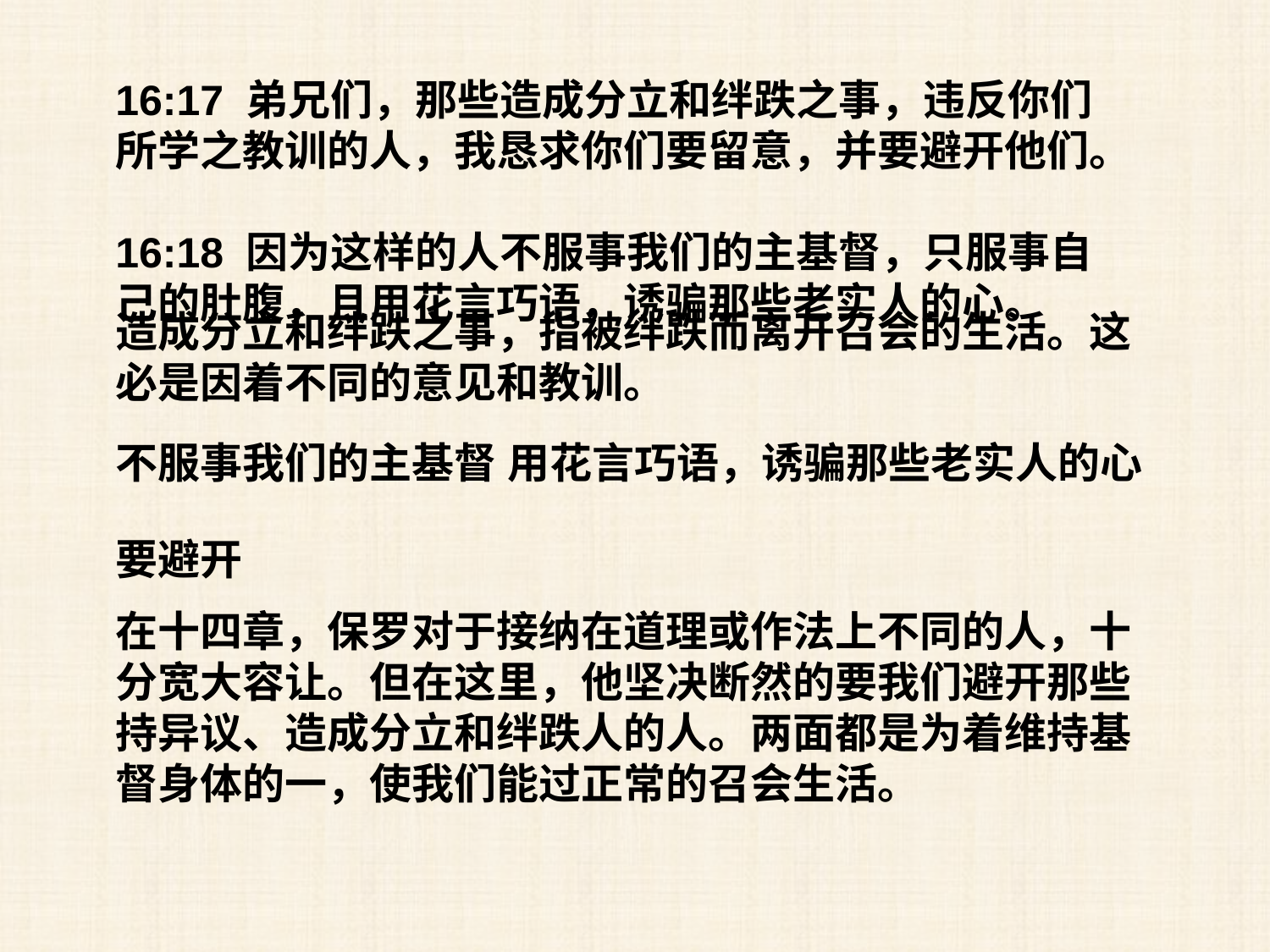

16:17 弟兄们，那些造成分立和绊跌之事，违反你们所学之教训的人，我恳求你们要留意，并要避开他们。
16:18 因为这样的人不服事我们的主基督，只服事自己的肚腹，且用花言巧语，诱骗那些老实人的心。
造成分立和绊跌之事，指被绊跌而离开召会的生活。这必是因着不同的意见和教训。
不服事我们的主基督
用花言巧语，诱骗那些老实人的心
要避开
在十四章，保罗对于接纳在道理或作法上不同的人，十分宽大容让。但在这里，他坚决断然的要我们避开那些持异议、造成分立和绊跌人的人。两面都是为着维持基督身体的一，使我们能过正常的召会生活。